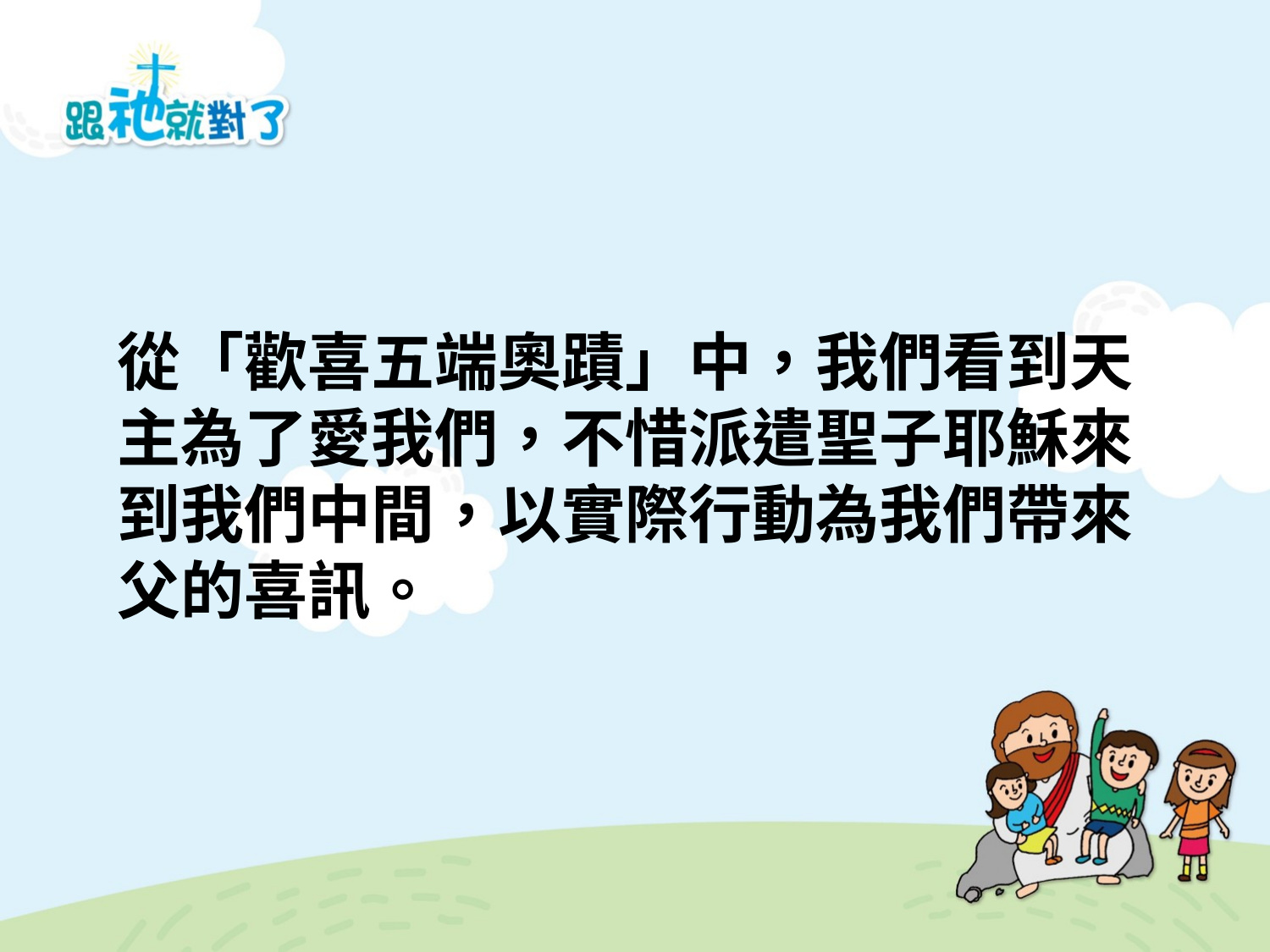

從「歡喜五端奧蹟」中，我們看到天主為了愛我們，不惜派遣聖子耶穌來到我們中間，以實際行動為我們帶來父的喜訊。